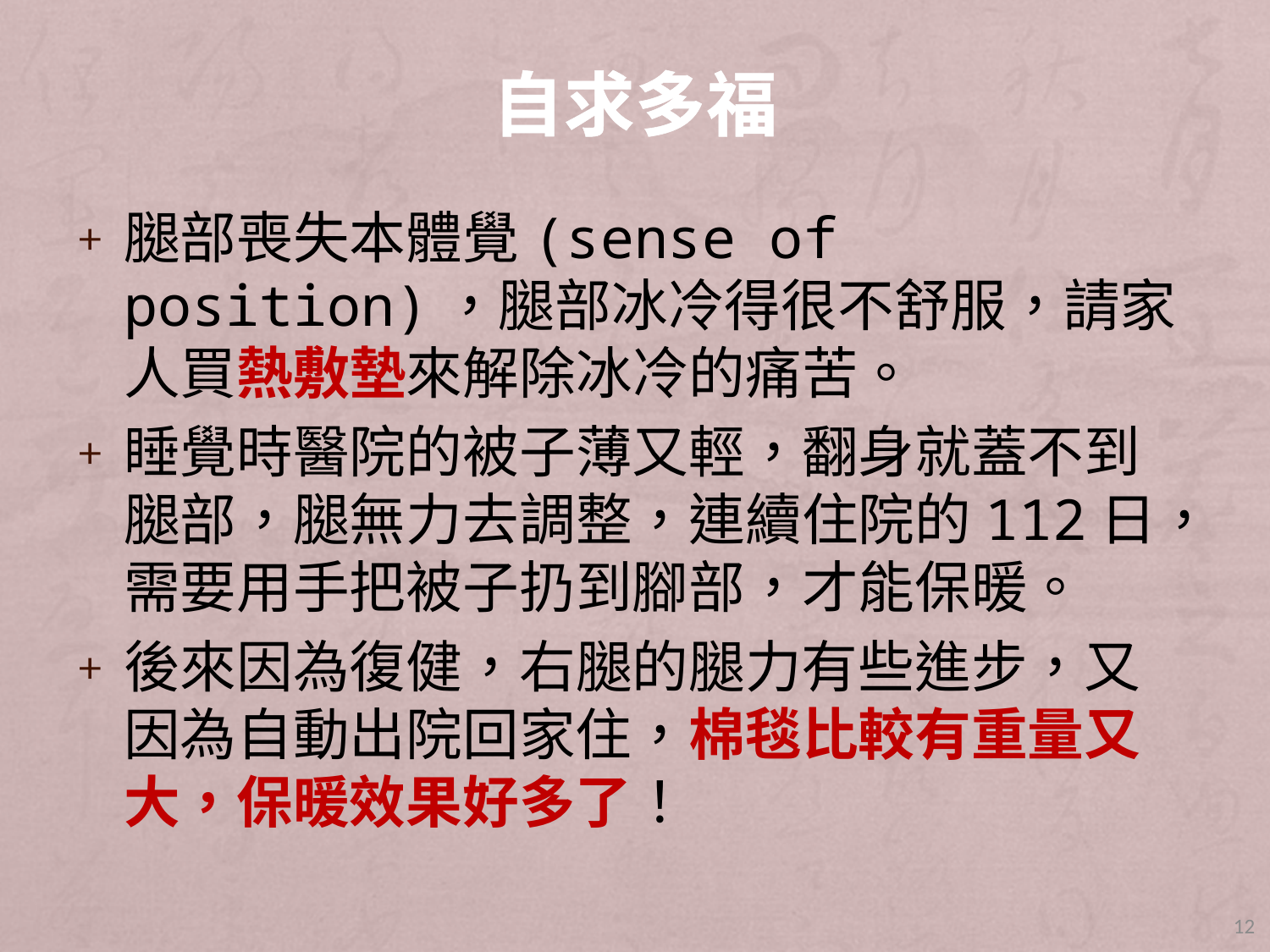

# 自求多福
腿部喪失本體覺(sense of position)，腿部冰冷得很不舒服，請家人買熱敷墊來解除冰冷的痛苦。
睡覺時醫院的被子薄又輕，翻身就蓋不到腿部，腿無力去調整，連續住院的112日，需要用手把被子扔到腳部，才能保暖。
後來因為復健，右腿的腿力有些進步，又因為自動出院回家住，棉毯比較有重量又大，保暖效果好多了！
12